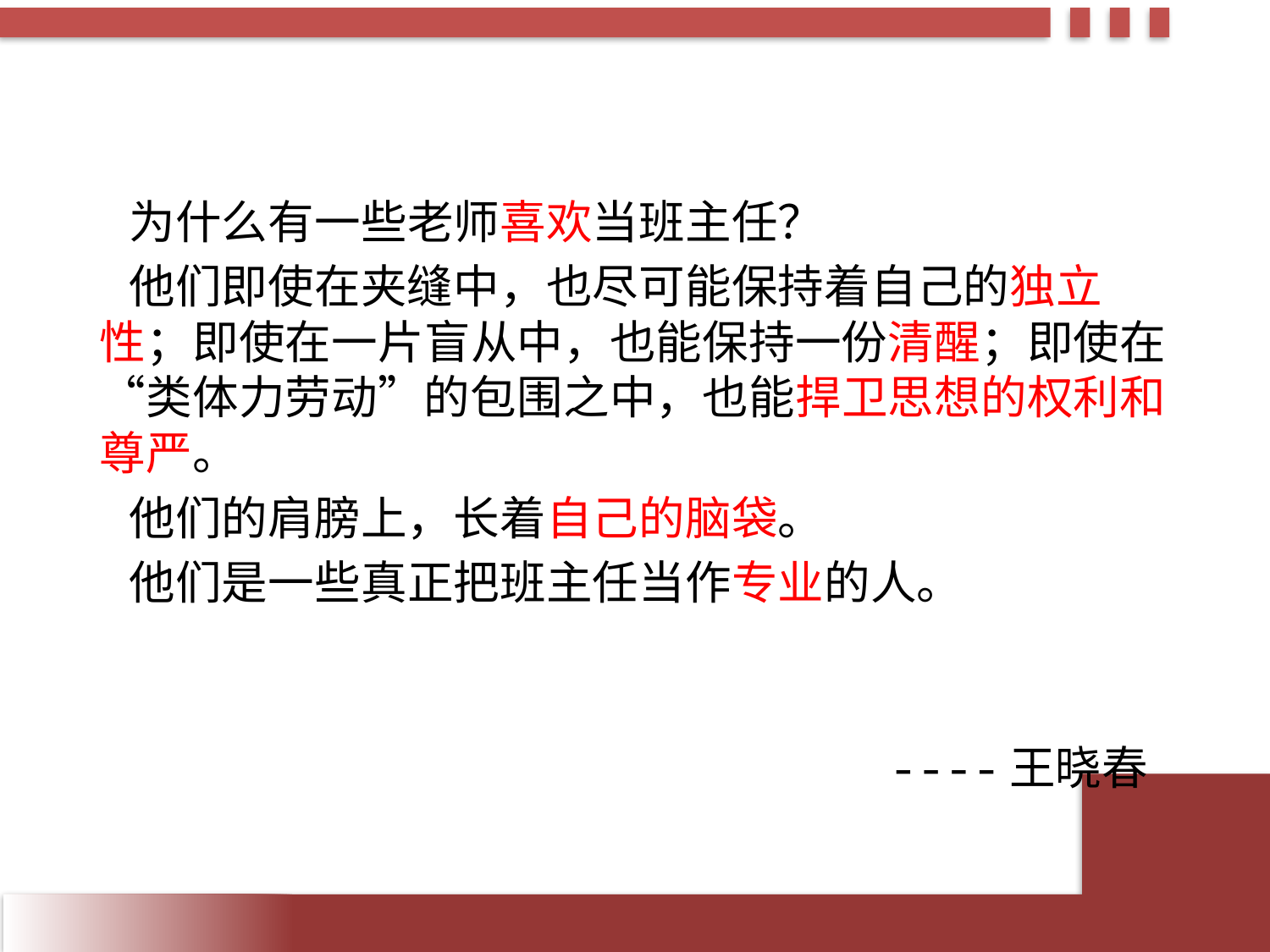

#
      为什么有一些老师喜欢当班主任？
      他们即使在夹缝中，也尽可能保持着自己的独立性；即使在一片盲从中，也能保持一份清醒；即使在“类体力劳动”的包围之中，也能捍卫思想的权利和尊严。
      他们的肩膀上，长着自己的脑袋。
      他们是一些真正把班主任当作专业的人。

                              ----王晓春